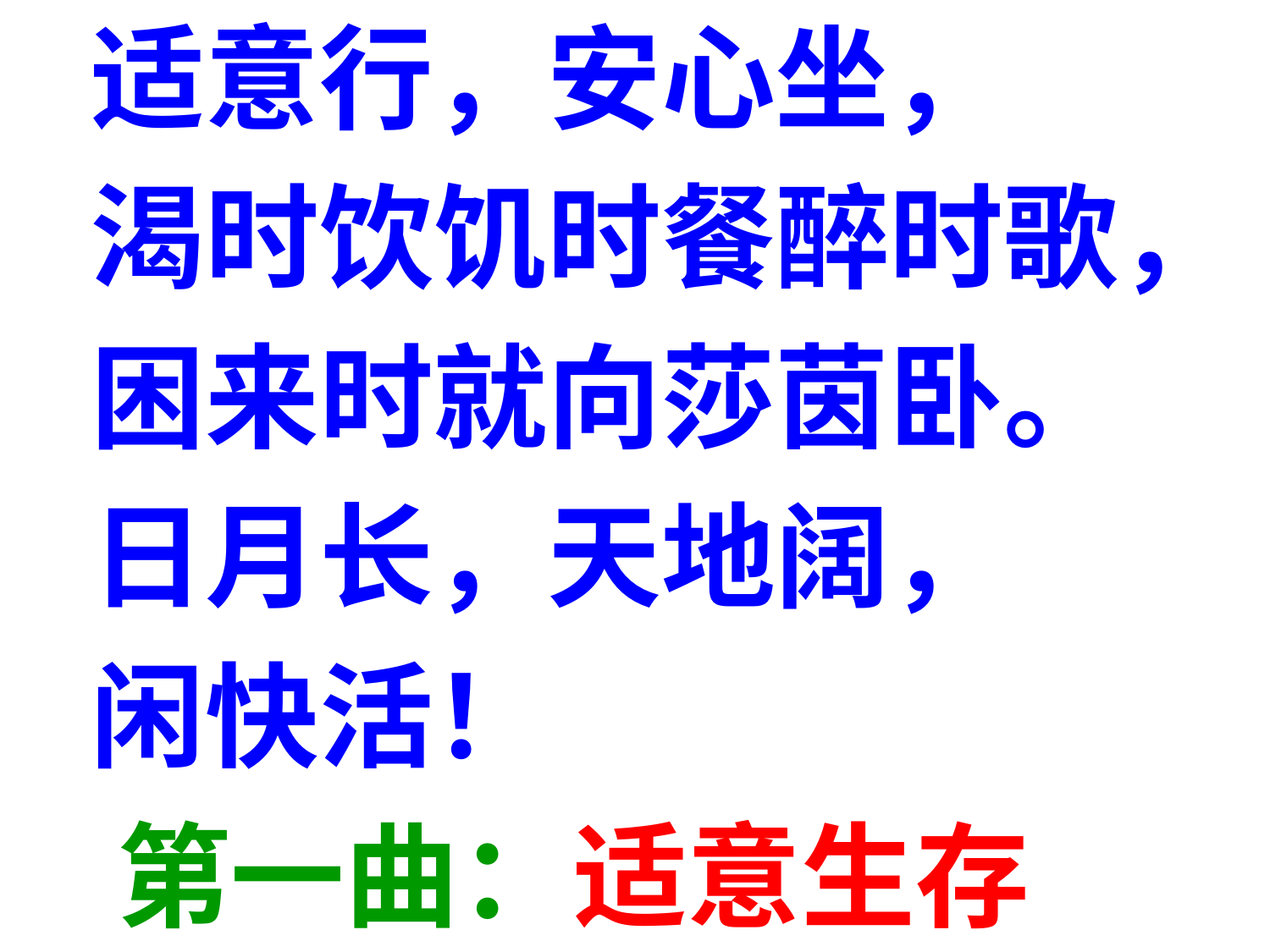

适意行，安心坐，
  渴时饮饥时餐醉时歌，
  困来时就向莎茵卧。
  日月长，天地阔，
  闲快活！
   第一曲：适意生存